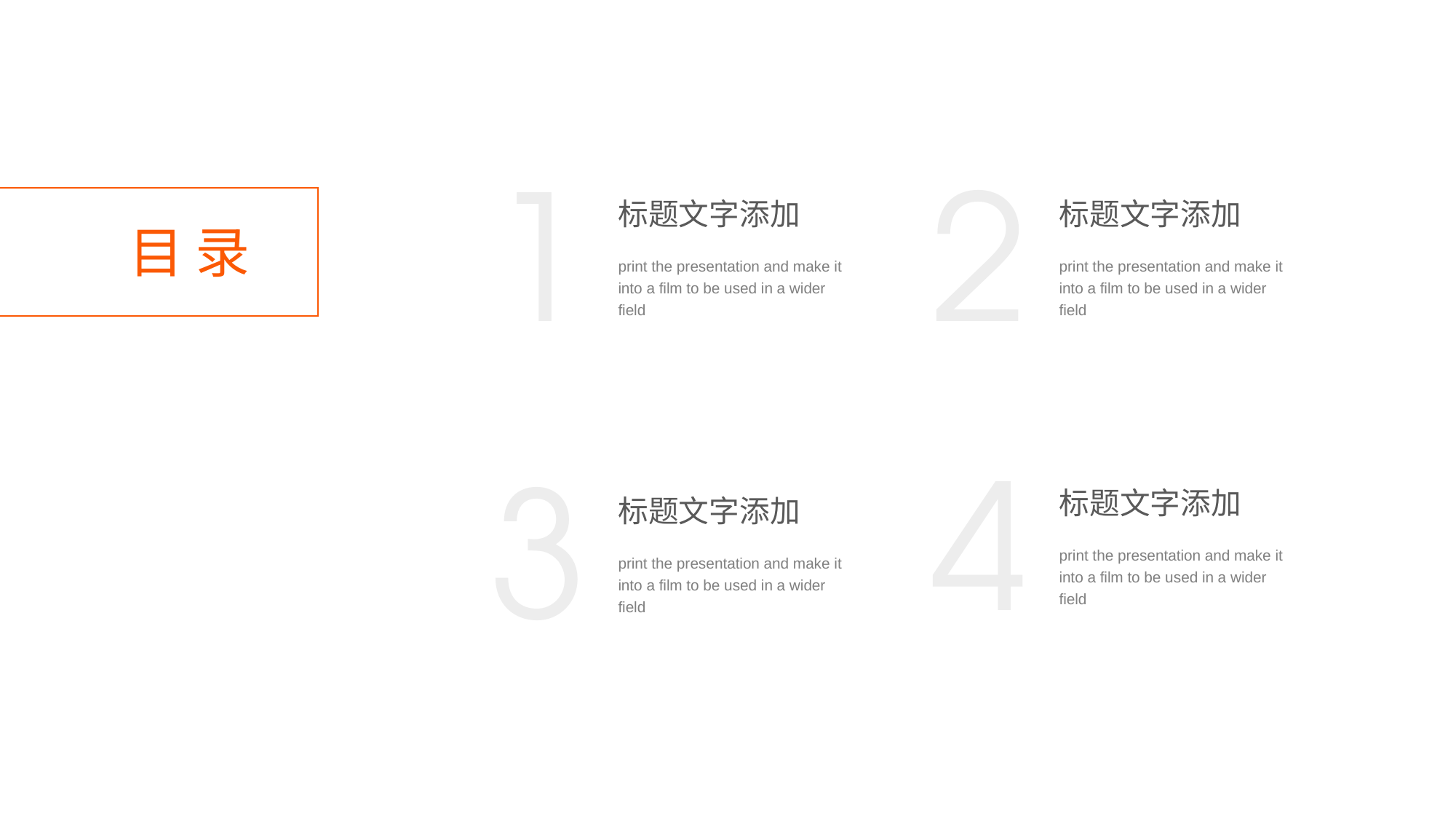

1
标题文字添加
print the presentation and make it into a film to be used in a wider field
2
标题文字添加
print the presentation and make it into a film to be used in a wider field

目 录
4
标题文字添加
print the presentation and make it into a film to be used in a wider field
3
标题文字添加
print the presentation and make it into a film to be used in a wider field